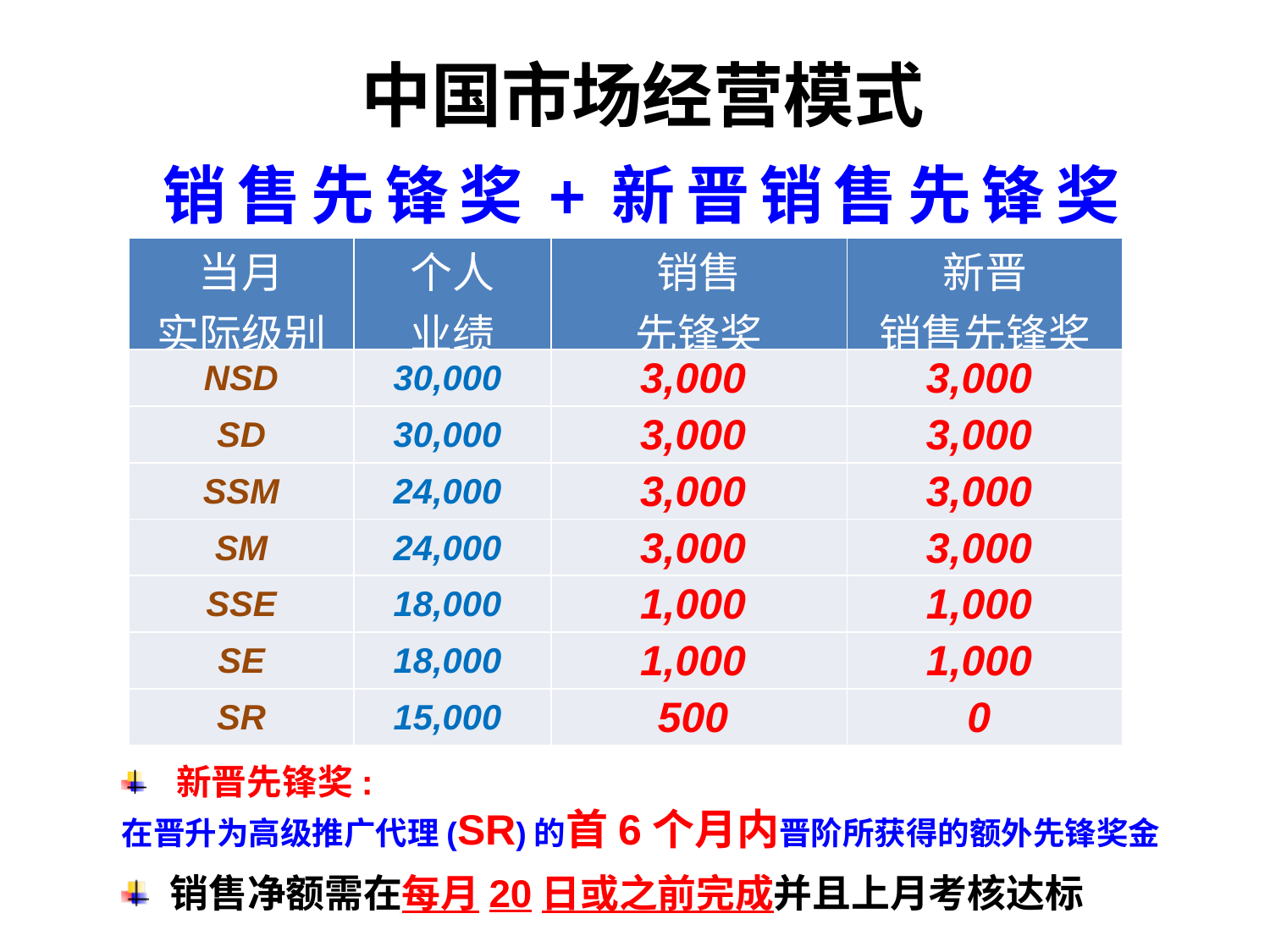

中国市场经营模式
销售先锋奖+新晋销售先锋奖
| 当月 实际级别 | 个人 业绩 | 销售 先锋奖 | 新晋 销售先锋奖 |
| --- | --- | --- | --- |
| NSD | 30,000 | 3,000 | 3,000 |
| SD | 30,000 | 3,000 | 3,000 |
| SSM | 24,000 | 3,000 | 3,000 |
| SM | 24,000 | 3,000 | 3,000 |
| SSE | 18,000 | 1,000 | 1,000 |
| SE | 18,000 | 1,000 | 1,000 |
| SR | 15,000 | 500 | 0 |
  新晋先锋奖:
在晋升为高级推广代理(SR)的首6个月内晋阶所获得的额外先锋奖金
 销售净额需在每月20日或之前完成并且上月考核达标